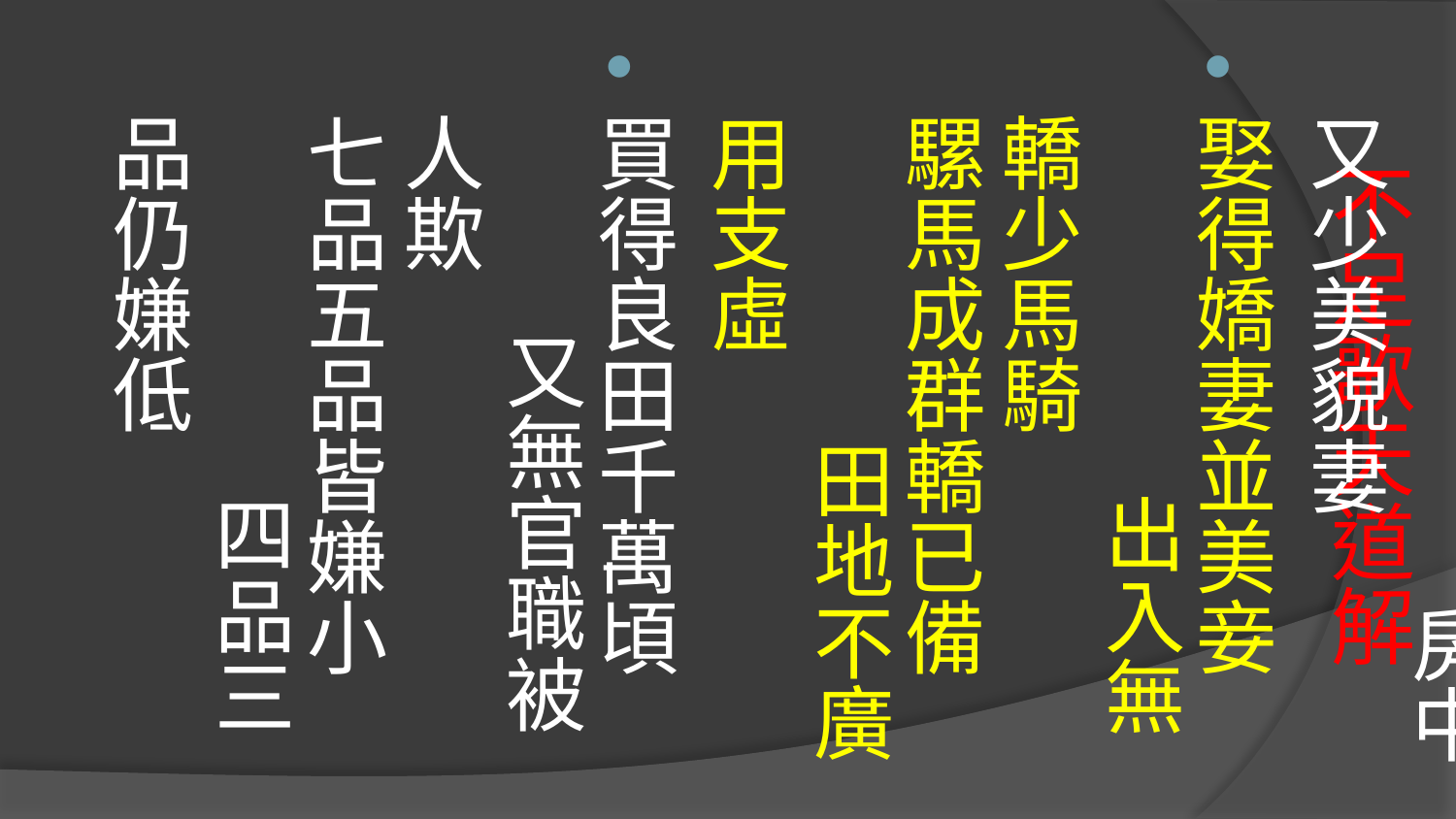

終日忙忙只為饑                才得飽來又思衣
衣食兩般皆俱足                                 房中又少美貌妻
娶得嬌妻並美妾                           出入無轎少馬騎
騾馬成群轎已備                        田地不廣用支虛
買得良田千萬頃                  又無官職被人欺
七品五品皆嫌小                           四品三品仍嫌低
# 不足歌天道解